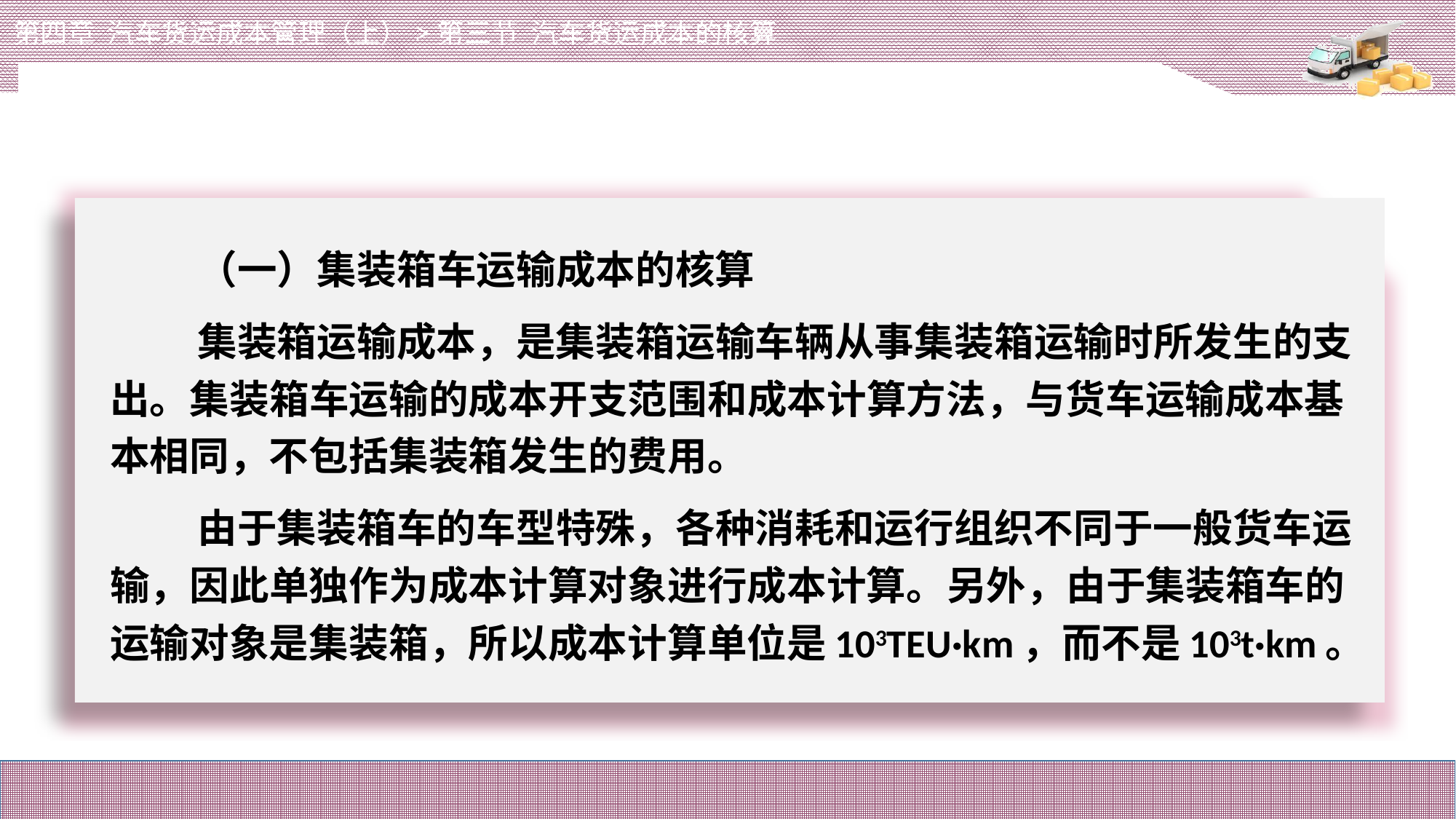

第四章  汽车货运成本管理（上）>第三节  汽车货运成本的核算
# （一）集装箱车运输成本的核算
集装箱运输成本，是集装箱运输车辆从事集装箱运输时所发生的支出。集装箱车运输的成本开支范围和成本计算方法，与货车运输成本基本相同，不包括集装箱发生的费用。
由于集装箱车的车型特殊，各种消耗和运行组织不同于一般货车运输，因此单独作为成本计算对象进行成本计算。另外，由于集装箱车的运输对象是集装箱，所以成本计算单位是103TEU·km，而不是103t·km。